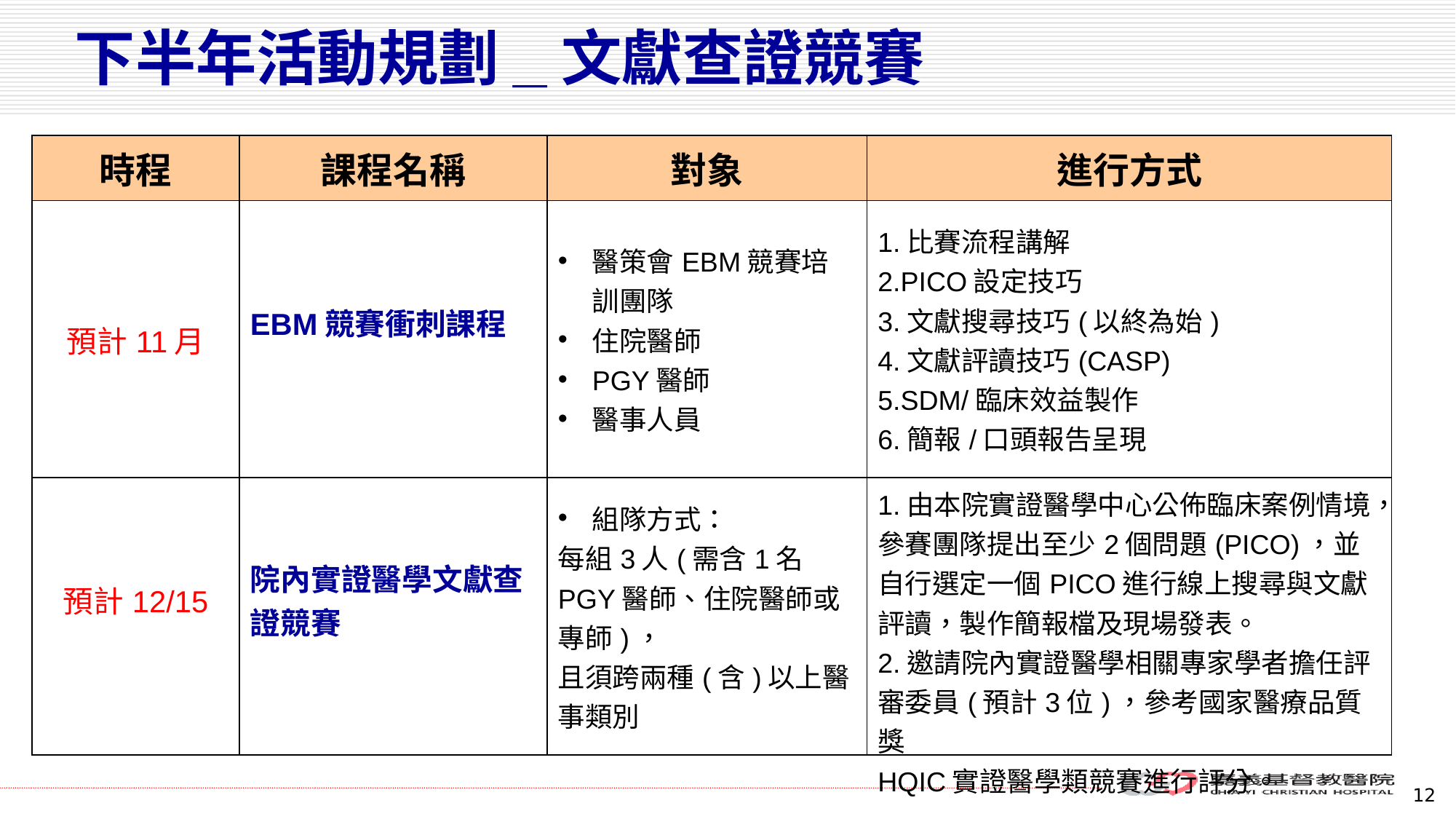

下半年活動規劃_文獻查證競賽
| 時程 | 課程名稱 | 對象 | 進行方式 |
| --- | --- | --- | --- |
| 預計11月 | EBM競賽衝刺課程 | 醫策會EBM競賽培訓團隊 住院醫師 PGY醫師 醫事人員 | 1.比賽流程講解 2.PICO設定技巧 3.文獻搜尋技巧(以終為始) 4.文獻評讀技巧(CASP) 5.SDM/臨床效益製作 6.簡報/口頭報告呈現 |
| 預計12/15 | 院內實證醫學文獻查證競賽 | 組隊方式： 每組3人(需含1名PGY醫師、住院醫師或專師)， 且須跨兩種(含)以上醫事類別 | 1.由本院實證醫學中心公佈臨床案例情境，參賽團隊提出至少2個問題(PICO)，並 自行選定一個PICO進行線上搜尋與文獻評讀，製作簡報檔及現場發表。 2.邀請院內實證醫學相關專家學者擔任評審委員(預計3位)，參考國家醫療品質獎 HQIC實證醫學類競賽進行評分。 |
12